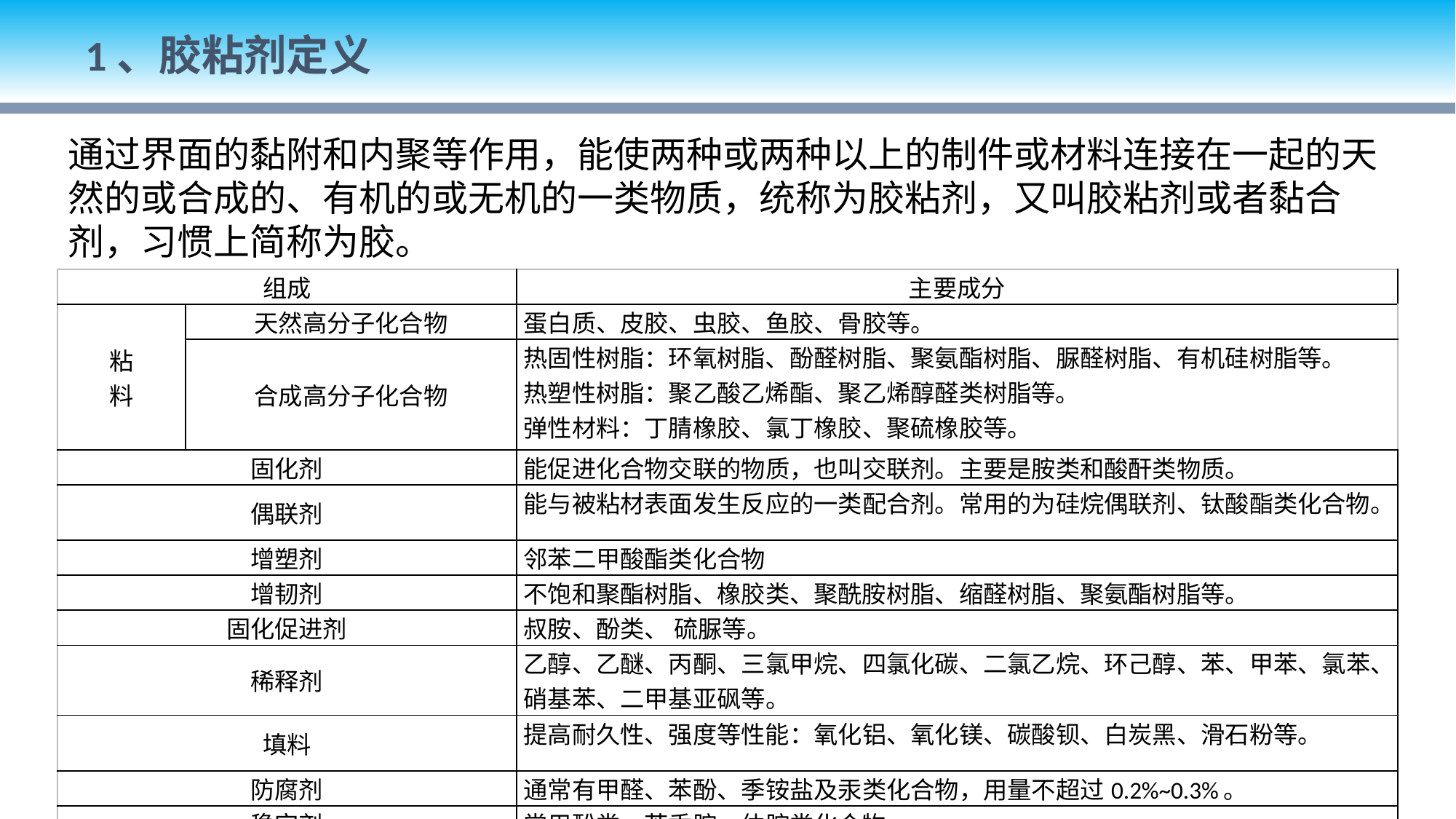

1、胶粘剂定义
通过界面的黏附和内聚等作用，能使两种或两种以上的制件或材料连接在一起的天然的或合成的、有机的或无机的一类物质，统称为胶粘剂，又叫胶粘剂或者黏合剂，习惯上简称为胶。
| 组成 |  | 主要成分 |
| --- | --- | --- |
| 粘 料 | 天然高分子化合物 | 蛋白质、皮胶、虫胶、鱼胶、骨胶等。 |
|  | 合成高分子化合物 | 热固性树脂：环氧树脂、酚醛树脂、聚氨酯树脂、脲醛树脂、有机硅树脂等。 热塑性树脂：聚乙酸乙烯酯、聚乙烯醇醛类树脂等。 弹性材料：丁腈橡胶、氯丁橡胶、聚硫橡胶等。 |
| 固化剂 |  | 能促进化合物交联的物质，也叫交联剂。主要是胺类和酸酐类物质。 |
| 偶联剂 |  | 能与被粘材表面发生反应的一类配合剂。常用的为硅烷偶联剂、钛酸酯类化合物。 |
| 增塑剂 |  | 邻苯二甲酸酯类化合物 |
| 增韧剂 |  | 不饱和聚酯树脂、橡胶类、聚酰胺树脂、缩醛树脂、聚氨酯树脂等。 |
| 固化促进剂 |  | 叔胺、酚类、 硫脲等。 |
| 稀释剂 |  | 乙醇、乙醚、丙酮、三氯甲烷、四氯化碳、二氯乙烷、环己醇、苯、甲苯、氯苯、硝基苯、二甲基亚砜等。 |
| 填料 |  | 提高耐久性、强度等性能：氧化铝、氧化镁、碳酸钡、白炭黑、滑石粉等。 |
| 防腐剂 |  | 通常有甲醛、苯酚、季铵盐及汞类化合物，用量不超过0.2%~0.3%。 |
| 稳定剂 |  | 常用酚类、芳香胺、仲胺类化合物。 |